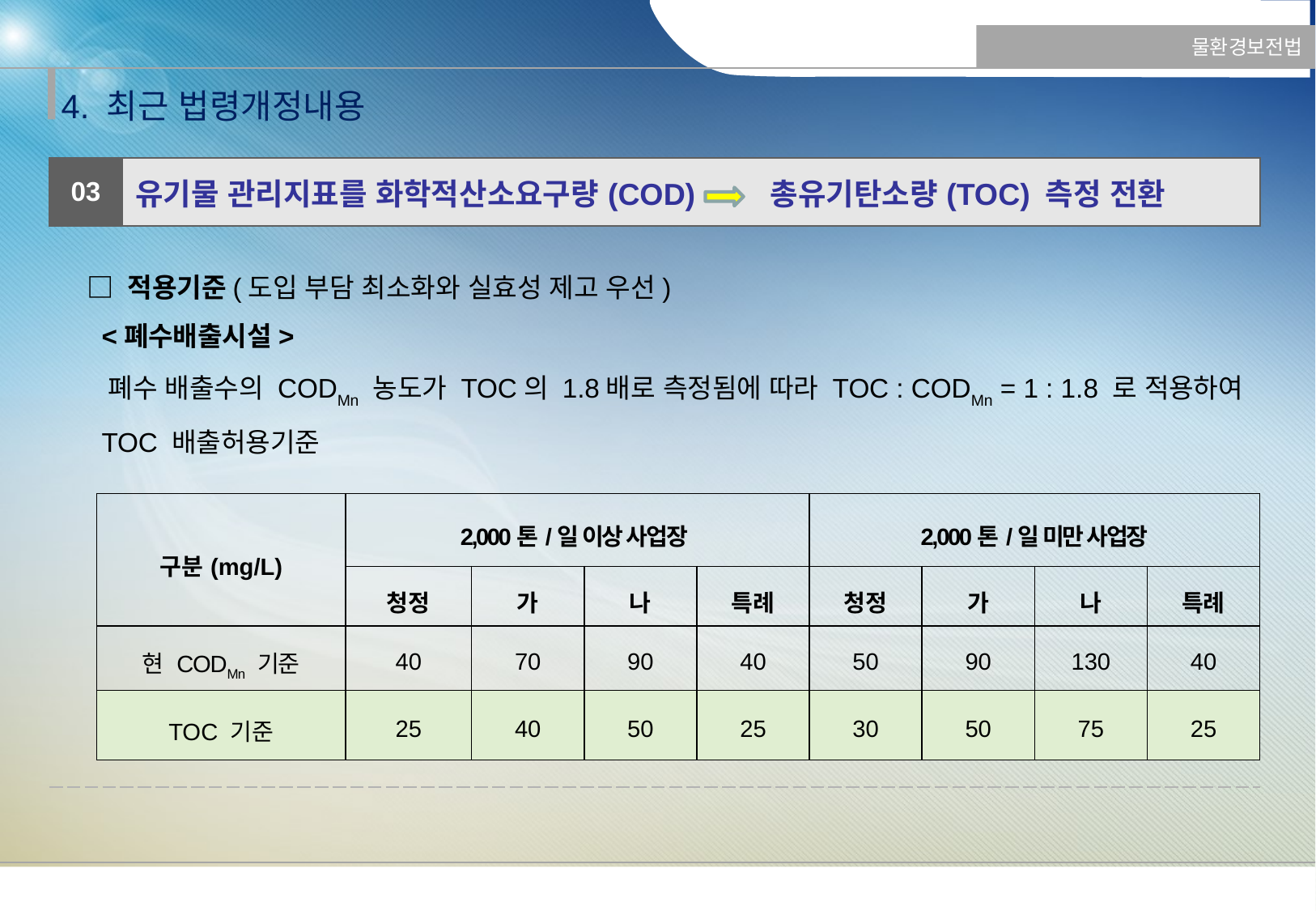

물환경보전법
4. 최근 법령개정내용
| 03 | 유기물 관리지표를 화학적산소요구량(COD) 총유기탄소량(TOC) 측정 전환 |
| --- | --- |
|  |  |

□ 적용기준(도입 부담 최소화와 실효성 제고 우선)
  <폐수배출시설>
  폐수 배출수의 CODMn 농도가 TOC의 1.8배로 측정됨에 따라 TOC : CODMn = 1 : 1.8 로 적용하여
  TOC 배출허용기준
| 구분(mg/L) | 2,000톤/일 이상 사업장 |  |  |  | 2,000톤/일 미만 사업장 |  |  |  |
| --- | --- | --- | --- | --- | --- | --- | --- | --- |
|  | 청정 | 가 | 나 | 특례 | 청정 | 가 | 나 | 특례 |
| 현 CODMn 기준 | 40 | 70 | 90 | 40 | 50 | 90 | 130 | 40 |
| TOC 기준 | 25 | 40 | 50 | 25 | 30 | 50 | 75 | 25 |